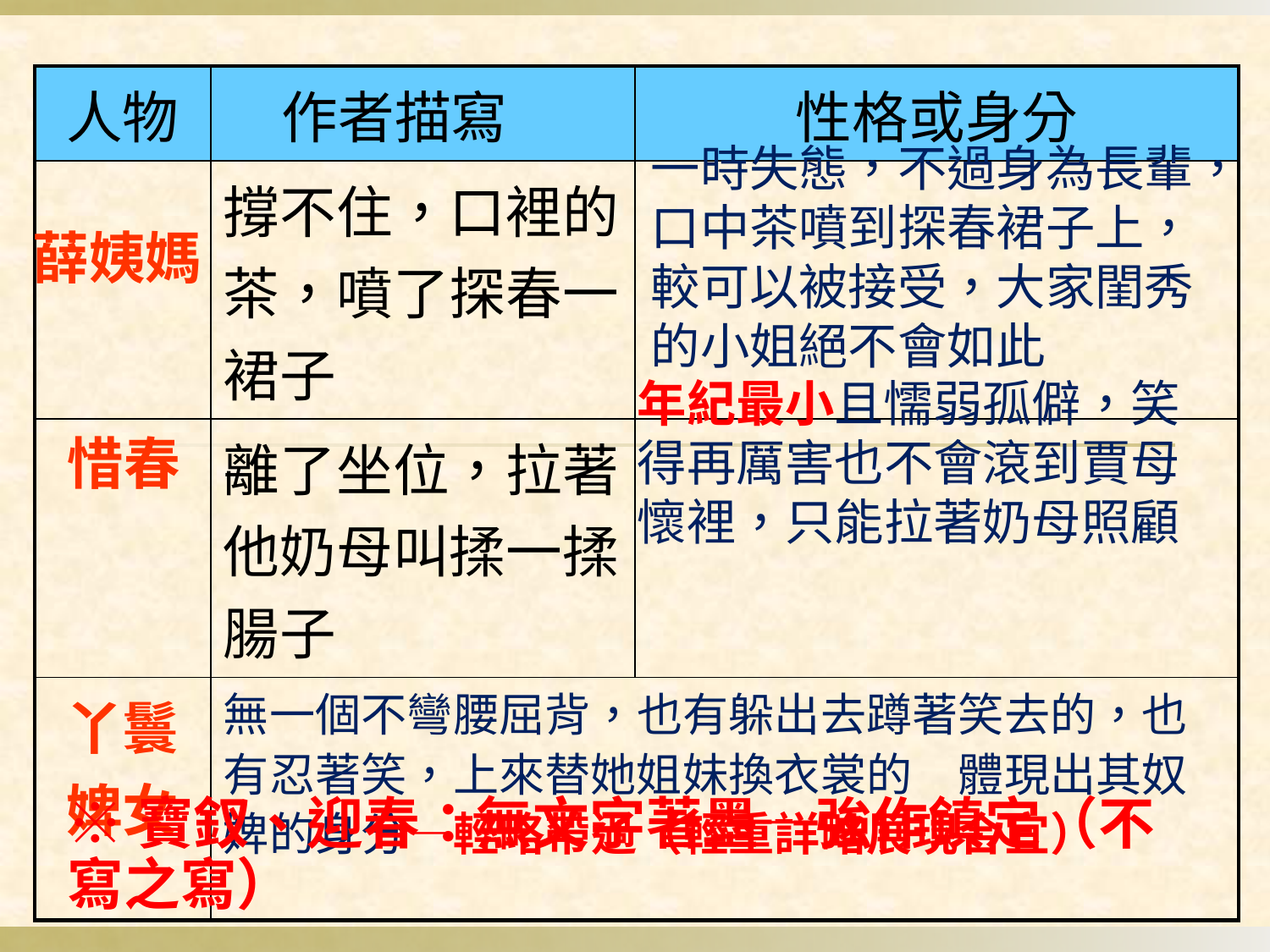

| 人物 | 作者描寫 | 性格或身分 |
| --- | --- | --- |
|  | 撐不住，口裡的茶，噴了探春一裙子 |  |
|  | 離了坐位，拉著他奶母叫揉一揉腸子 |  |
| 丫鬟 婢女 | 無一個不彎腰屈背，也有躲出去蹲著笑去的，也有忍著笑，上來替她姐妹換衣裳的　體現出其奴婢的身分—輕略帶過（輕重詳略展現合宜） |  |
一時失態，不過身為長輩，口中茶噴到探春裙子上，較可以被接受，大家閨秀的小姐絕不會如此

薛姨媽
年紀最小且懦弱孤僻，笑得再厲害也不會滾到賈母懷裡，只能拉著奶母照顧
惜春
※寶釵、迎春：無文字著墨—強作鎮定（不寫之寫）